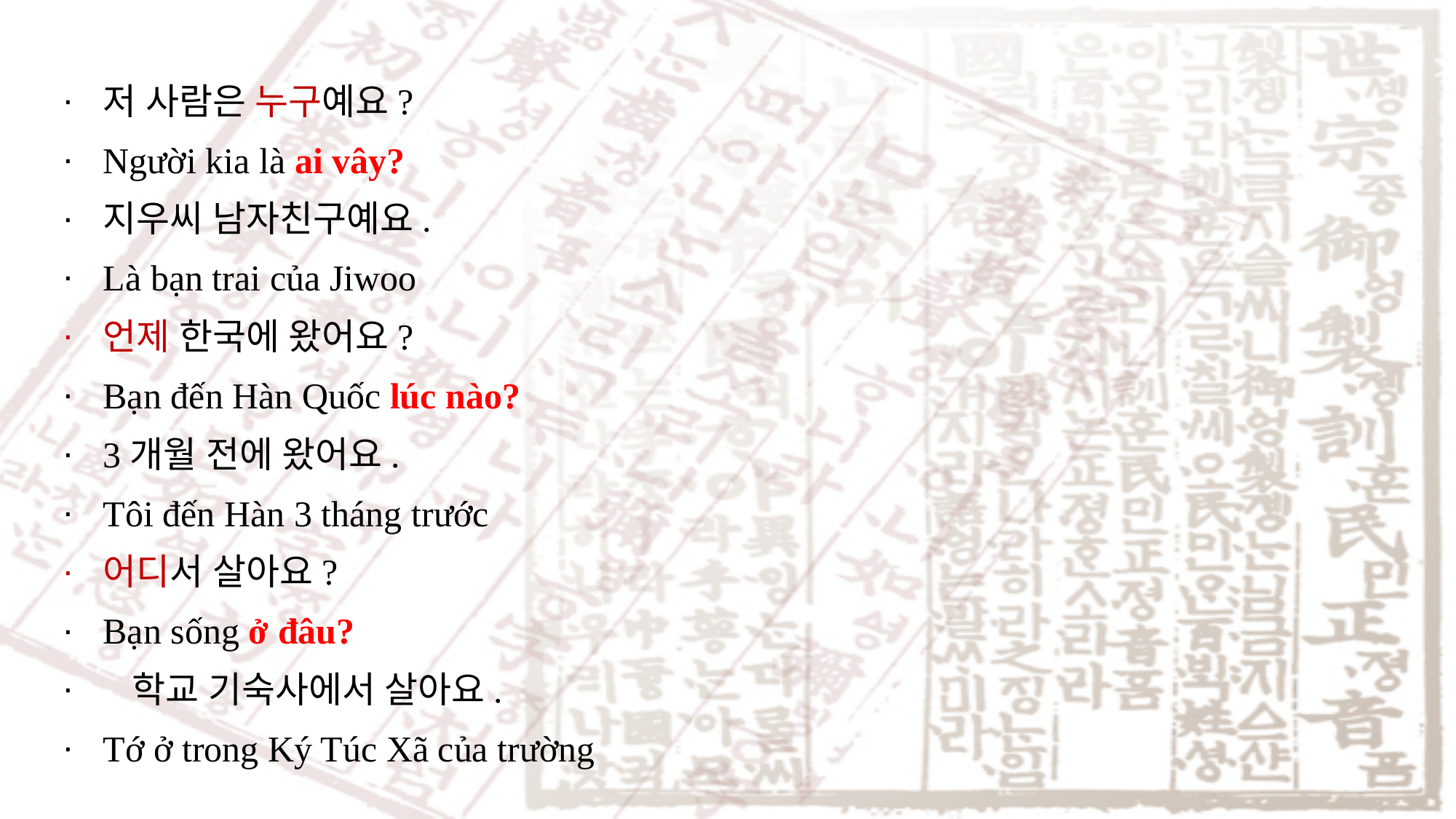

저 사람은 누구예요?
Người kia là ai vây?
지우씨 남자친구예요.
Là bạn trai của Jiwoo
언제 한국에 왔어요?
Bạn đến Hàn Quốc lúc nào?
3개월 전에 왔어요.
Tôi đến Hàn 3 tháng trước
어디서 살아요?
Bạn sống ở đâu?
  학교 기숙사에서 살아요.
Tớ ở trong Ký Túc Xã của trường